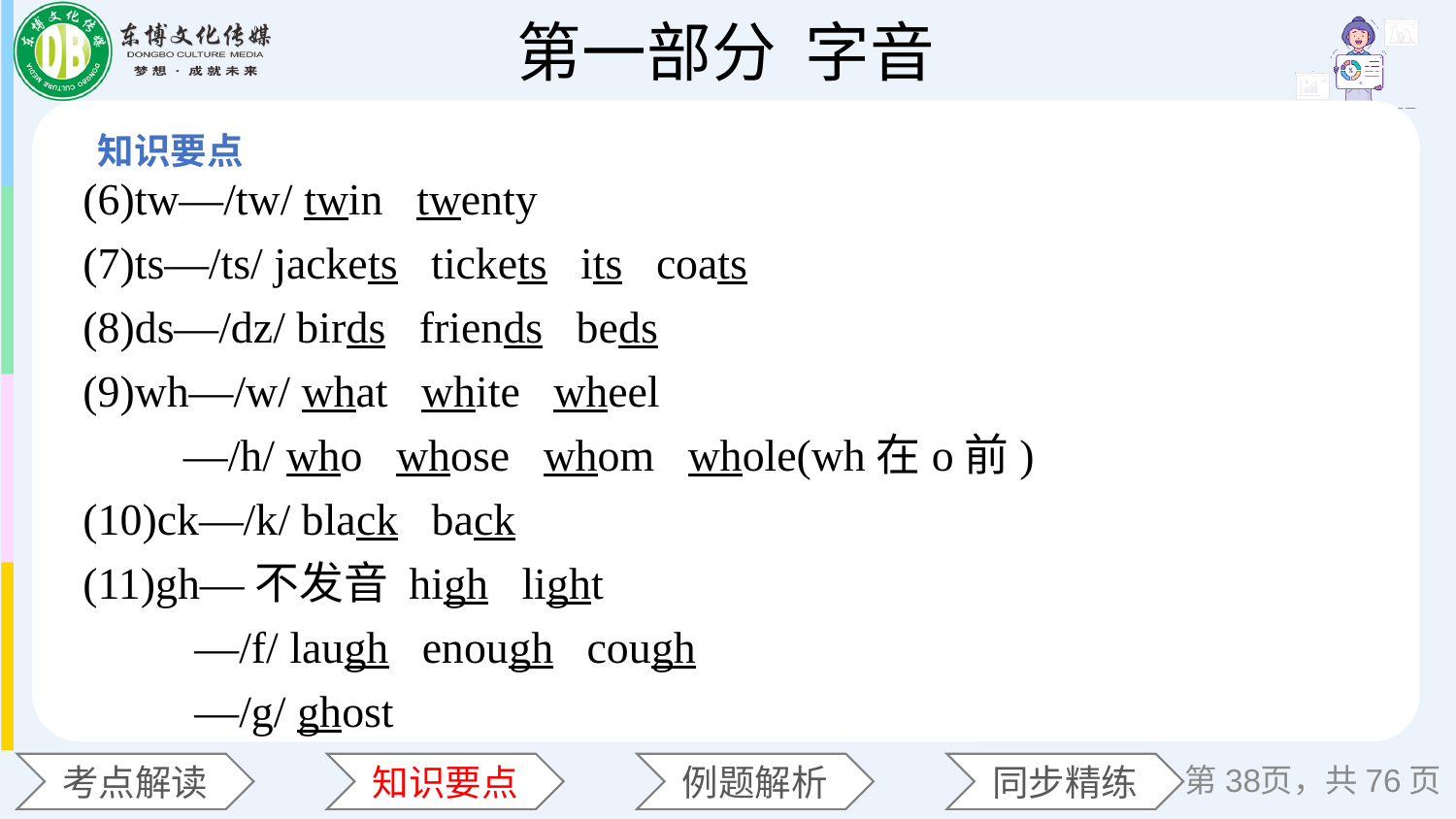

(6)tw—/tw/ twin   twenty
(7)ts—/ts/ jackets   tickets   its   coats
(8)ds—/dz/ birds   friends   beds
(9)wh—/w/ what   white   wheel
         —/h/ who   whose   whom   whole(wh在o前)
(10)ck—/k/ black   back
(11)gh—不发音 high   light
          —/f/ laugh   enough   cough
          —/g/ ghost
第38页，共76页